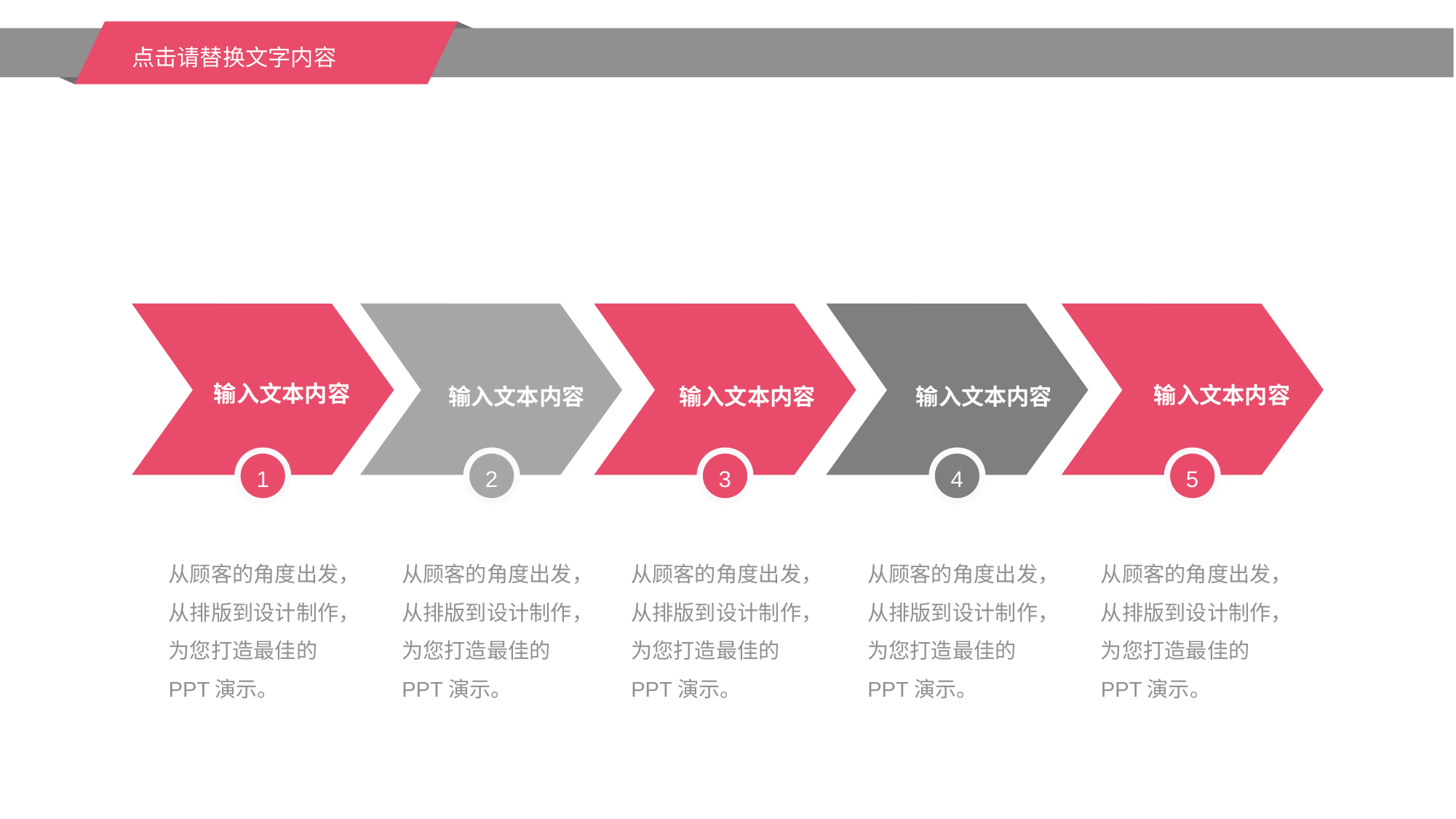

点击请替换文字内容

输入文本内容

输入文本内容

输入文本内容

输入文本内容

输入文本内容

1

2

3

4

5
从顾客的角度出发，从排版到设计制作，为您打造最佳的PPT演示。
从顾客的角度出发，从排版到设计制作，为您打造最佳的PPT演示。
从顾客的角度出发，从排版到设计制作，为您打造最佳的PPT演示。
从顾客的角度出发，从排版到设计制作，为您打造最佳的PPT演示。
从顾客的角度出发，从排版到设计制作，为您打造最佳的PPT演示。